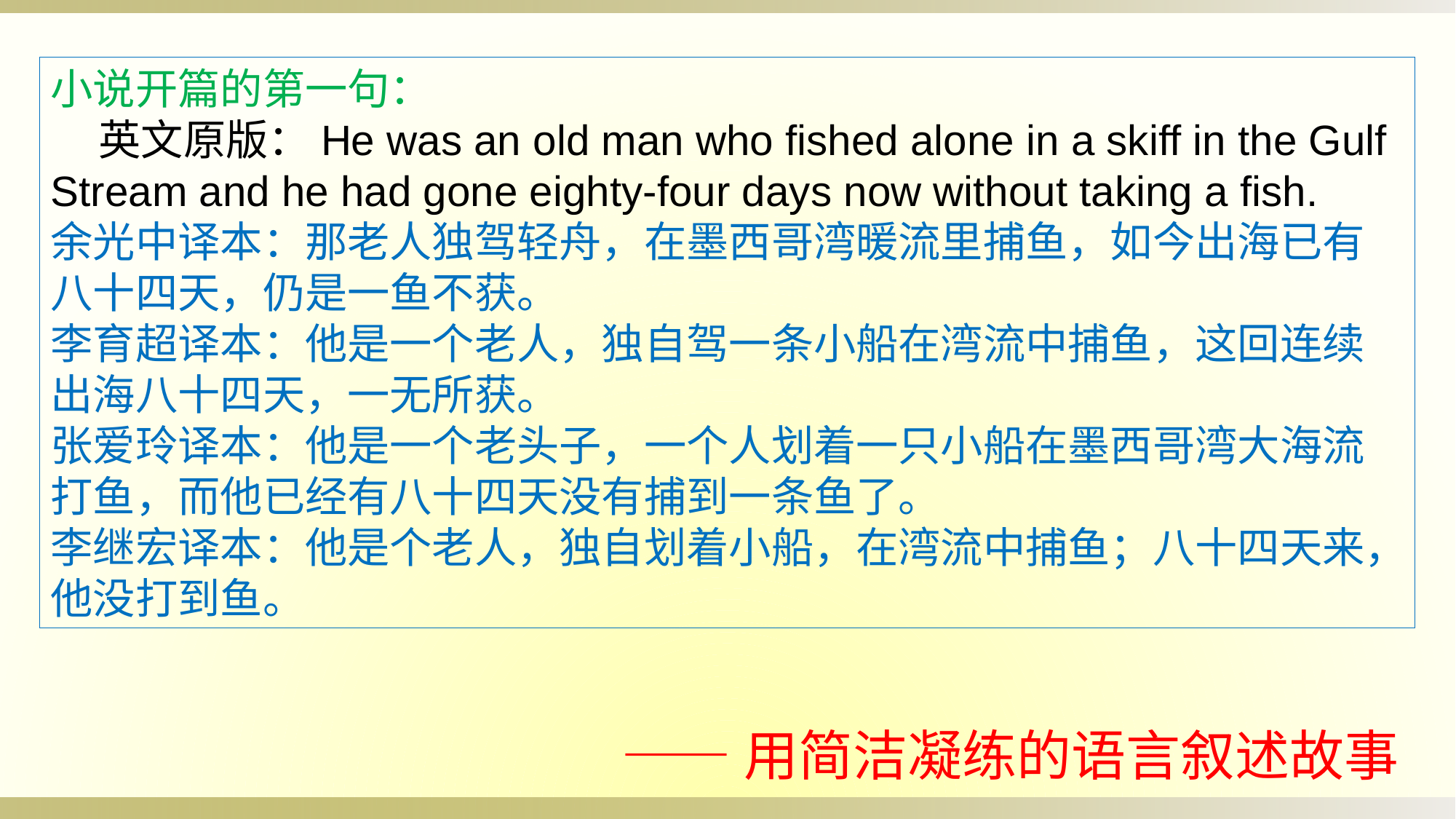

小说开篇的第一句：
    英文原版：He was an old man who fished alone in a skiff in the Gulf Stream and he had gone eighty-four days now without taking a fish.
余光中译本：那老人独驾轻舟，在墨西哥湾暖流里捕鱼，如今出海已有八十四天，仍是一鱼不获。
李育超译本：他是一个老人，独自驾一条小船在湾流中捕鱼，这回连续出海八十四天，一无所获。
张爱玲译本：他是一个老头子，一个人划着一只小船在墨西哥湾大海流打鱼，而他已经有八十四天没有捕到一条鱼了。
李继宏译本：他是个老人，独自划着小船，在湾流中捕鱼；八十四天来，他没打到鱼。

                         ——用简洁凝练的语言叙述故事